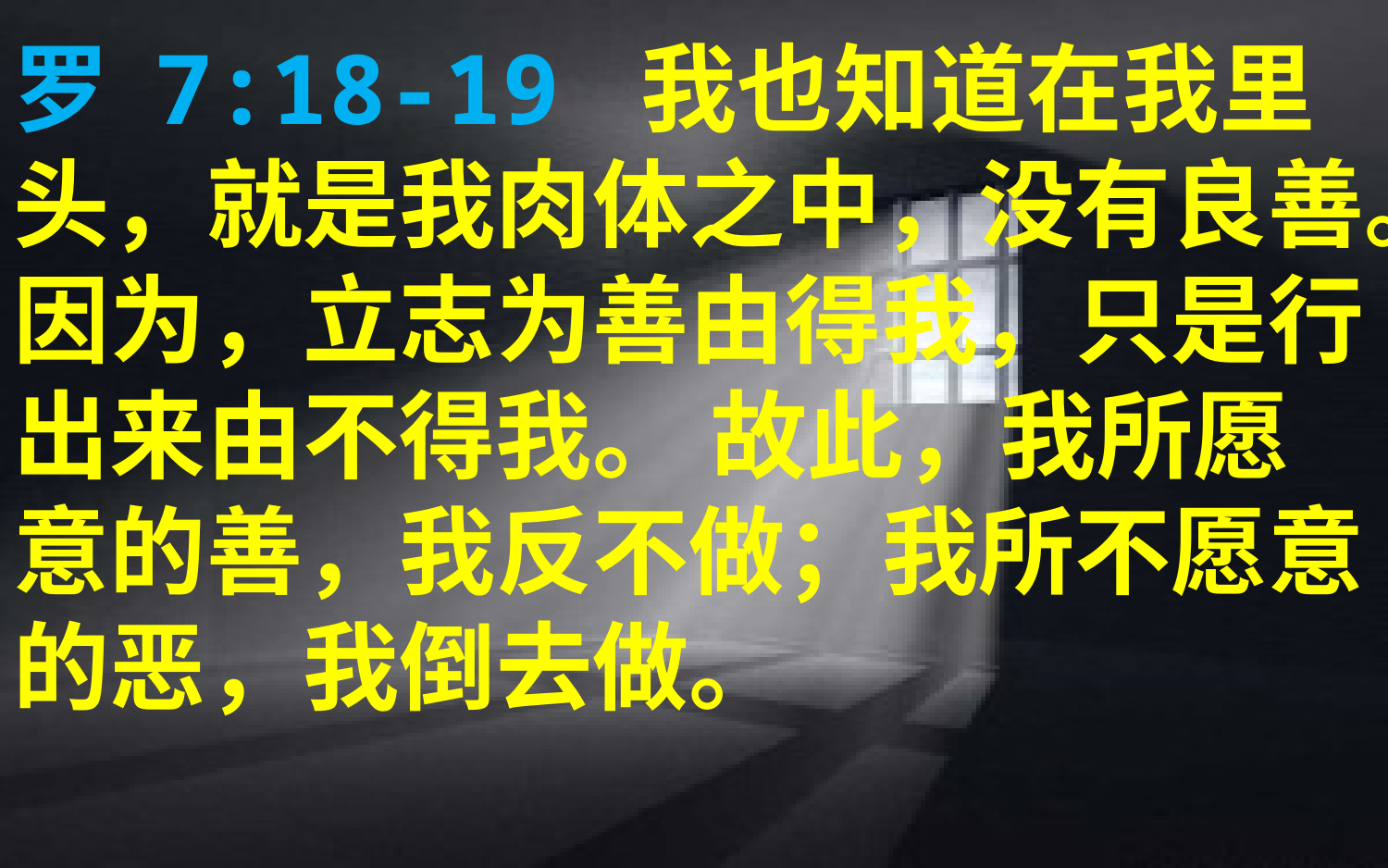

罗 7:18-19 我也知道在我里头，就是我肉体之中，没有良善。因为，立志为善由得我，只是行出来由不得我。 故此，我所愿意的善，我反不做；我所不愿意的恶，我倒去做。